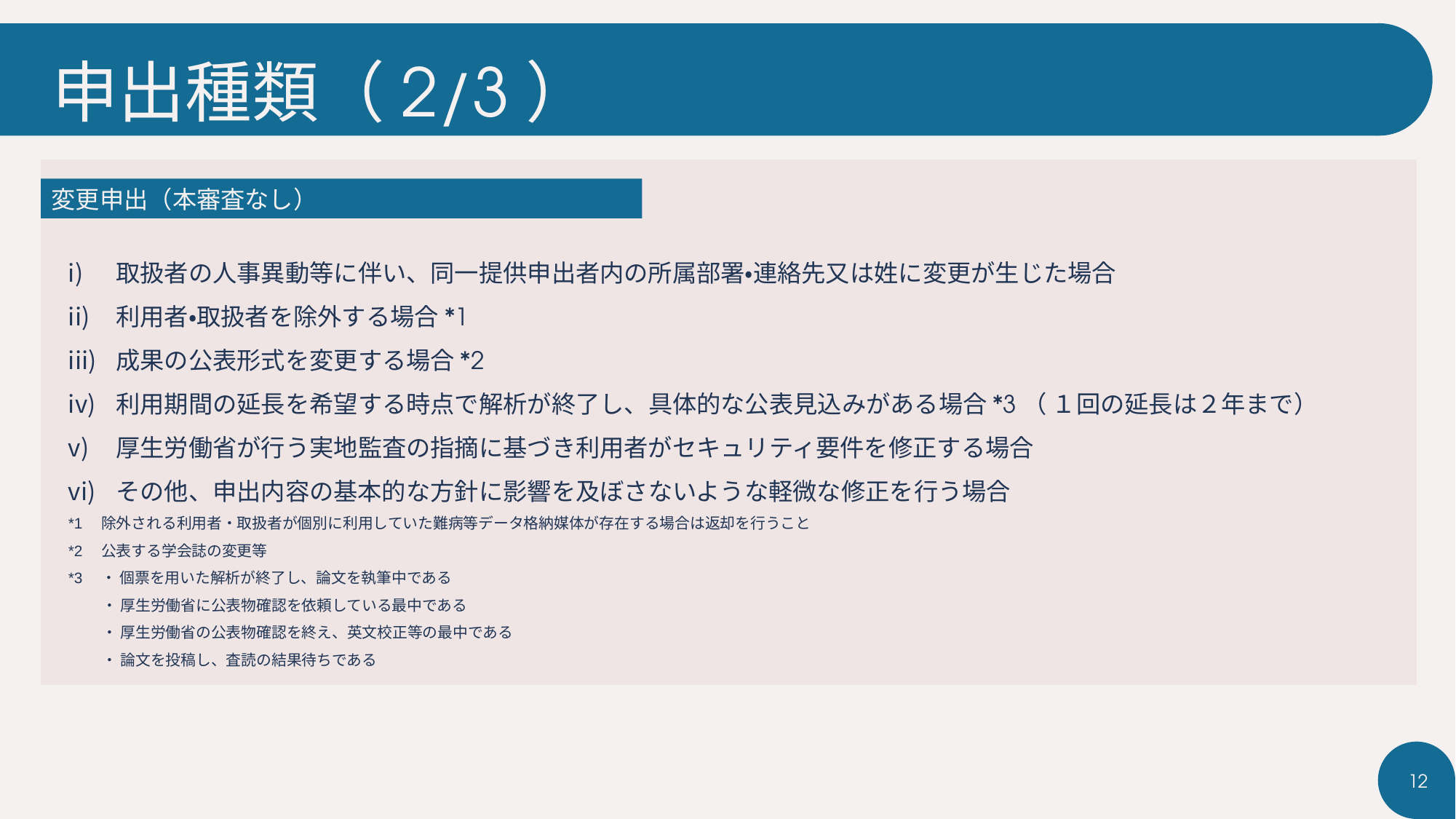

# 申出種類（2/3）

変更申出（本審査なし）
取扱者の人事異動等に伴い、同一提供申出者内の所属部署・連絡先又は姓に変更が生じた場合
利用者・取扱者を除外する場合*1
成果の公表形式を変更する場合*2
利用期間の延長を希望する時点で解析が終了し、具体的な公表見込みがある場合*3（ １回の延長は２年まで）
厚生労働省が行う実地監査の指摘に基づき利用者がセキュリティ要件を修正する場合
その他、申出内容の基本的な方針に影響を及ぼさないような軽微な修正を行う場合
*1　除外される利用者・取扱者が個別に利用していた難病等データ格納媒体が存在する場合は返却を行うこと
*2　公表する学会誌の変更等
*3　・ 個票を用いた解析が終了し、論文を執筆中である
　　 ・ 厚生労働省に公表物確認を依頼している最中である
　　 ・ 厚生労働省の公表物確認を終え、英文校正等の最中である
　　 ・ 論文を投稿し、査読の結果待ちである
12